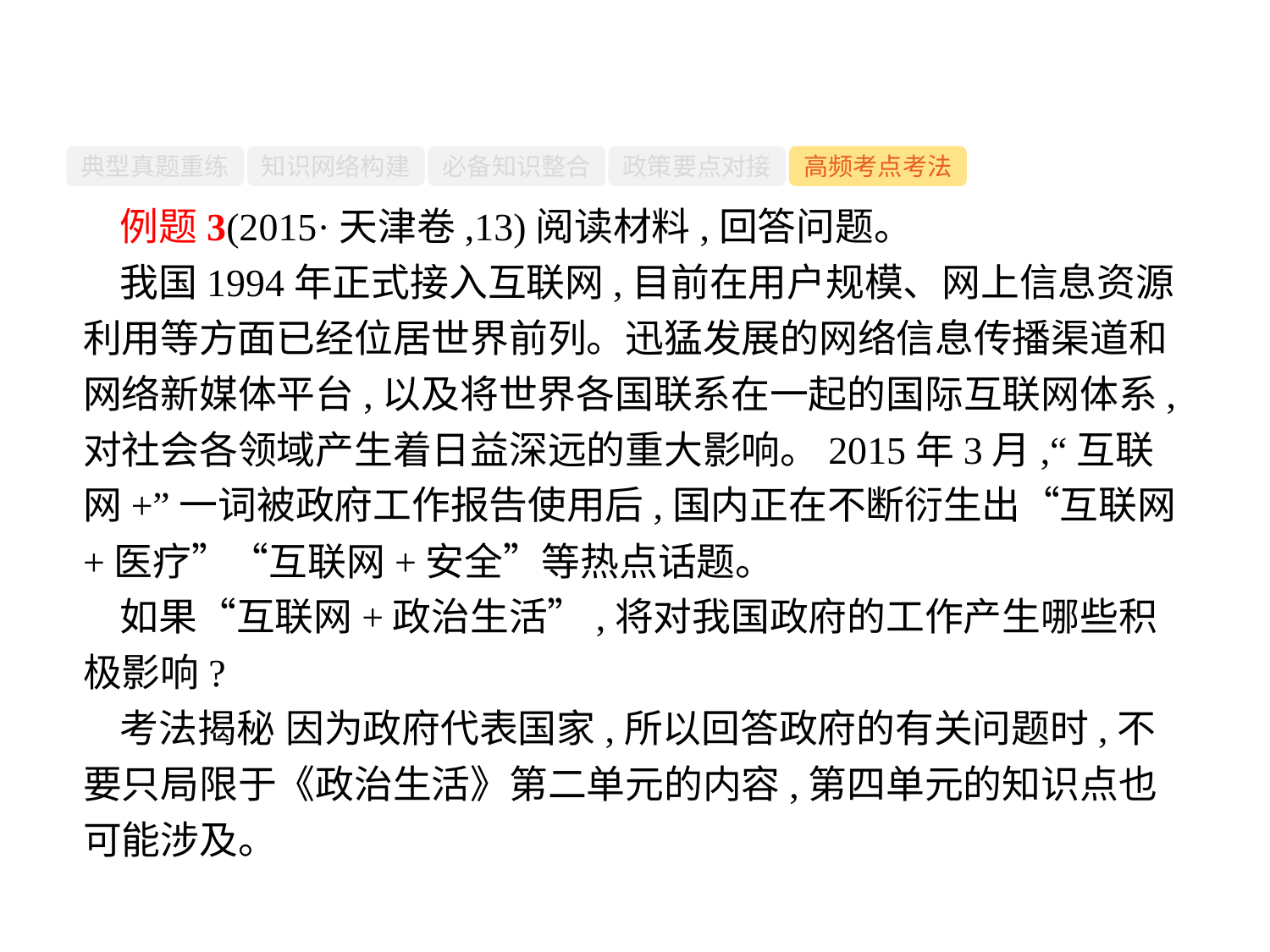

-61-
典型真题重练
知识网络构建
必备知识整合
政策要点对接
高频考点考法
例题3(2015·天津卷,13)阅读材料,回答问题。
我国1994年正式接入互联网,目前在用户规模、网上信息资源利用等方面已经位居世界前列。迅猛发展的网络信息传播渠道和网络新媒体平台,以及将世界各国联系在一起的国际互联网体系,对社会各领域产生着日益深远的重大影响。2015年3月,“互联网+”一词被政府工作报告使用后,国内正在不断衍生出“互联网+医疗”“互联网+安全”等热点话题。
如果“互联网+政治生活”,将对我国政府的工作产生哪些积极影响?
考法揭秘 因为政府代表国家,所以回答政府的有关问题时,不要只局限于《政治生活》第二单元的内容,第四单元的知识点也可能涉及。